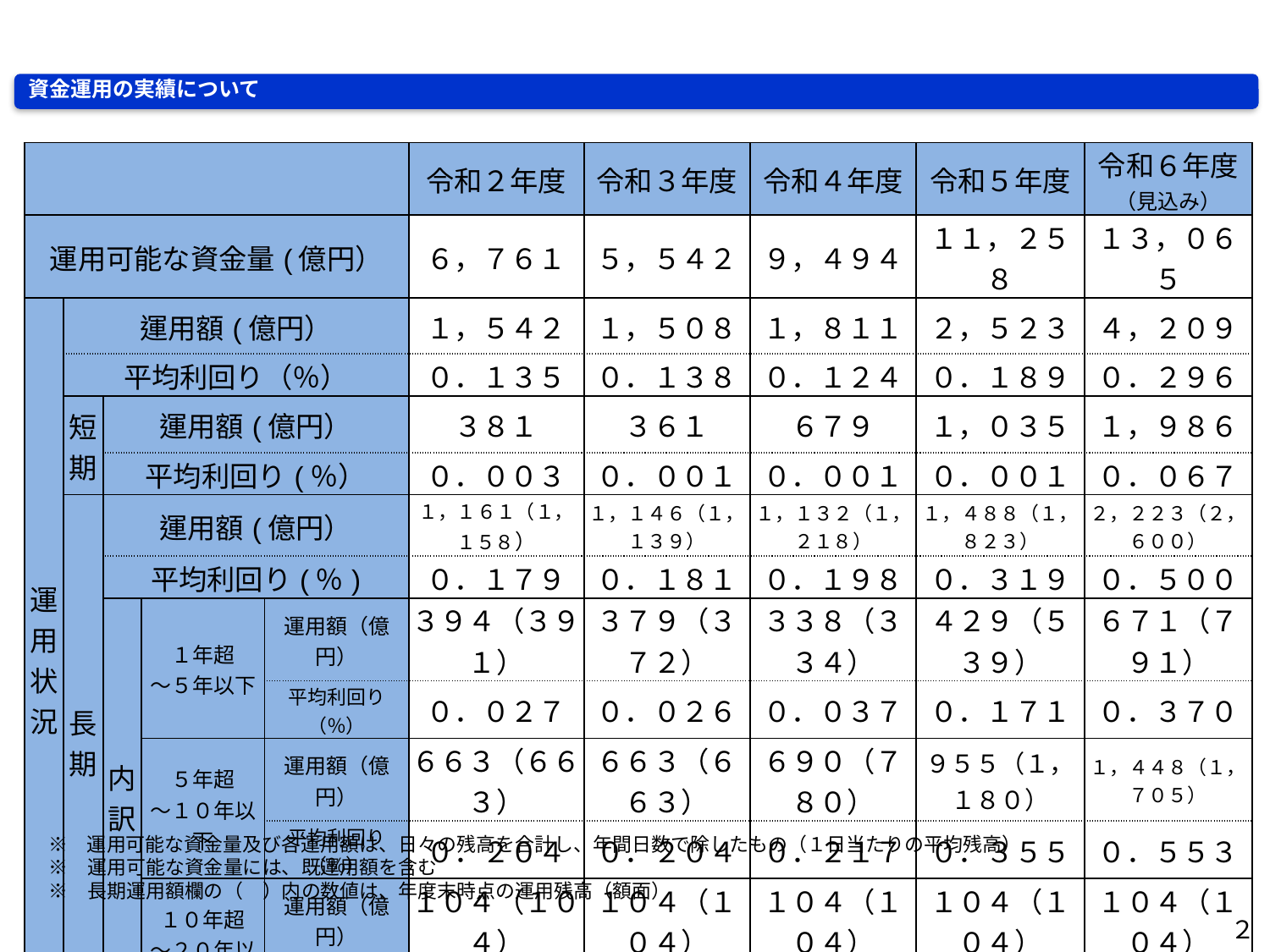

資金運用の実績について
|  |  |  |  |  | 令和２年度 | 令和３年度 | 令和４年度 | 令和５年度 | 令和６年度 （見込み） |
| --- | --- | --- | --- | --- | --- | --- | --- | --- | --- |
| 運用可能な資金量(億円） |  |  |  |  | ６，７６１ | ５，５４２ | ９，４９４ | １１，２５８ | １３，０６５ |
| 運 用 状 況 | 運用額(億円） |  |  |  | １，５４２ | １，５０８ | １，８１１ | ２，５２３ | ４，２０９ |
|  | 平均利回り（％） |  |  |  | ０．１３５ | ０．１３８ | ０．１２４ | ０．１８９ | ０．２９６ |
|  | 短 期 | 運用額(億円） |  |  | ３８１ | ３６１ | ６７９ | １，０３５ | １，９８６ |
|  |  | 平均利回り(％） |  |  | ０．００３ | ０．００１ | ０．００１ | ０．００１ | ０．０６７ |
|  | 長期 | 運用額(億円） |  |  | １，１６１（１，１５８） | １，１４６（１，１３９） | １，１３２（１，２１８） | １，４８８（１，８２３） | ２，２２３（２，６００） |
|  |  | 平均利回り(％) |  |  | ０．１７９ | ０．１８１ | ０．１９８ | ０．３１９ | ０．５００ |
|  |  | 内 訳 | １年超 ～５年以下 | 運用額（億円） | ３９４（３９１） | ３７９（３７２） | ３３８（３３４） | ４２９（５３９） | ６７１（７９１） |
|  |  |  |  | 平均利回り（％） | ０．０２７ | ０．０２６ | ０．０３７ | ０．１７１ | ０．３７０ |
|  |  |  | ５年超 ～１０年以下 | 運用額（億円） | ６６３（６６３） | ６６３（６６３） | ６９０（７８０） | ９５５（１，１８０） | １，４４８（１，７０５） |
|  |  |  |  | 平均利回り（％） | ０．２０４ | ０．２０４ | ０．２１７ | ０．３５５ | ０．５５３ |
|  |  |  | １０年超 ～２０年以下 | 運用額（億円） | １０４（１０４） | １０４（１０４） | １０４（１０４） | １０４（１０４） | １０４（１０４） |
|  |  |  |  | 平均利回り（％） | ０．６００ | ０．５９９ | ０．５９９ | ０．５９９ | ０．５９９ |
　※　運用可能な資金量及び各運用額は、日々の残高を合計し、年間日数で除したもの（１日当たりの平均残高）
　※　運用可能な資金量には、既運用額を含む
　※　長期運用額欄の（　）内の数値は、年度末時点の運用残高（額面）
２